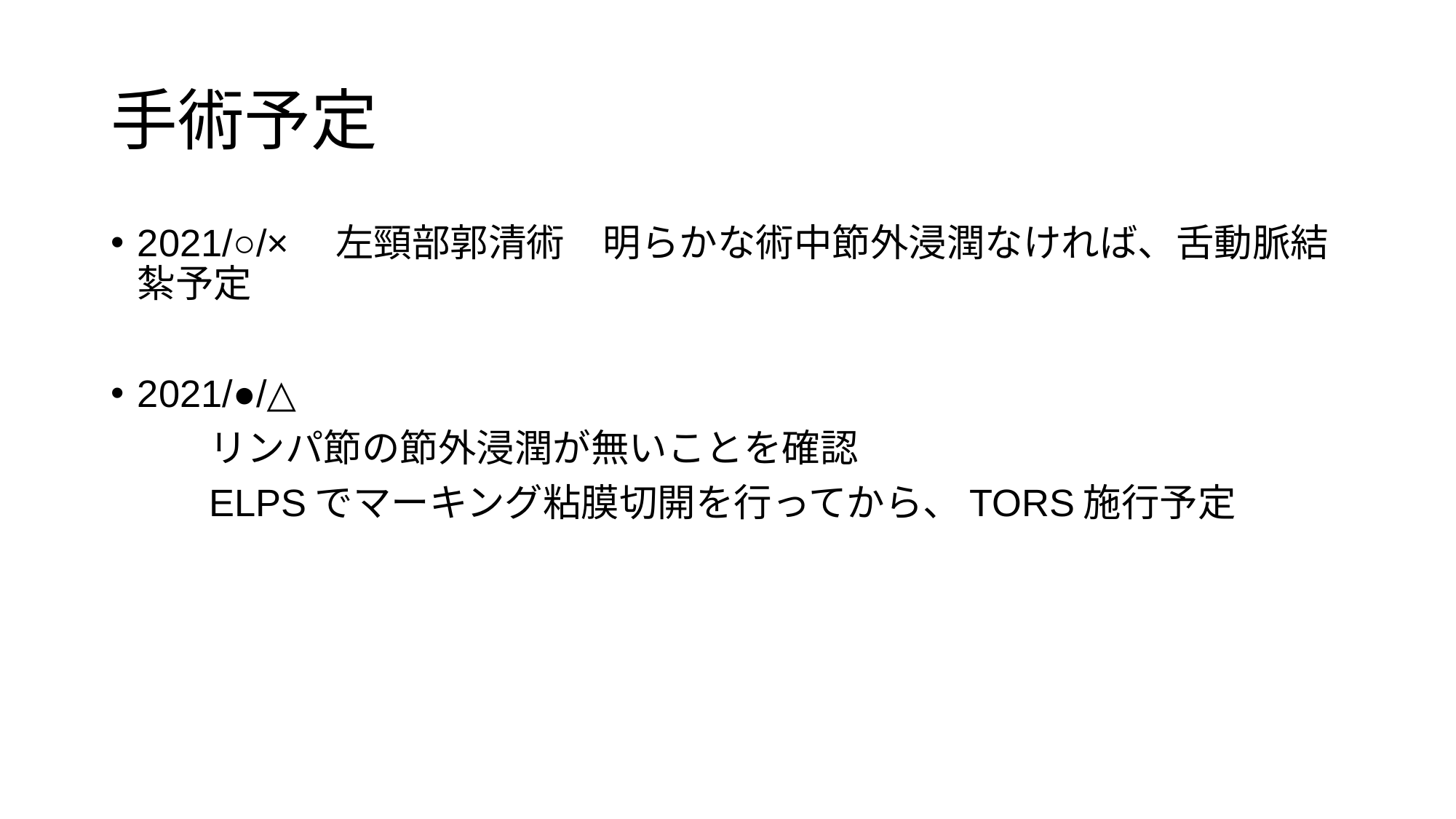

# 手術予定
2021/○/×　左頸部郭清術　明らかな術中節外浸潤なければ、舌動脈結紮予定

2021/●/△
	リンパ節の節外浸潤が無いことを確認
	ELPSでマーキング粘膜切開を行ってから、TORS施行予定